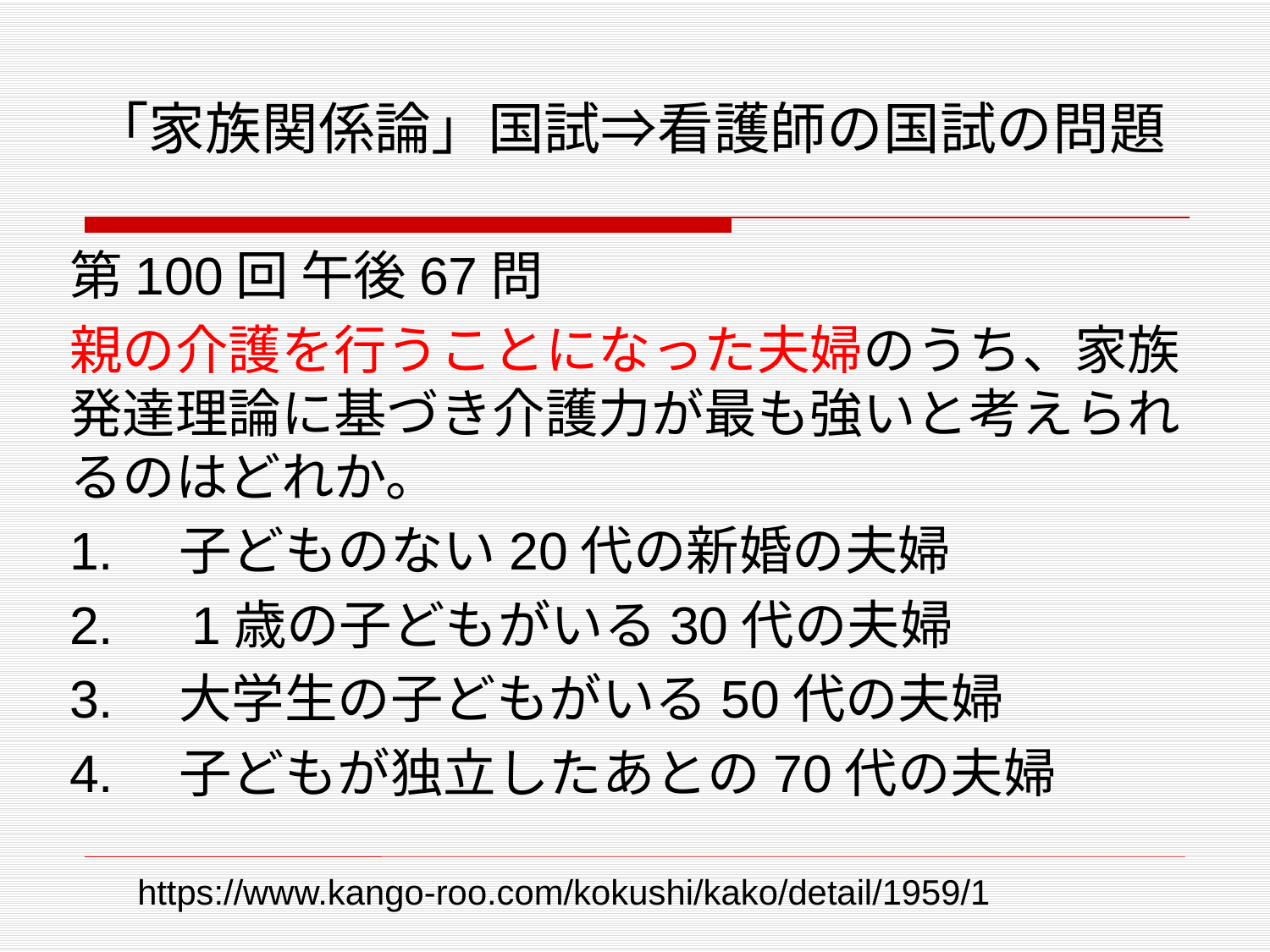

# 「家族関係論」国試⇒看護師の国試の問題
第100回 午後67問
親の介護を行うことになった夫婦のうち、家族発達理論に基づき介護力が最も強いと考えられるのはどれか。
1.　子どものない20代の新婚の夫婦
2.　1歳の子どもがいる30代の夫婦
3.　大学生の子どもがいる50代の夫婦
4.　子どもが独立したあとの70代の夫婦
https://www.kango-roo.com/kokushi/kako/detail/1959/1